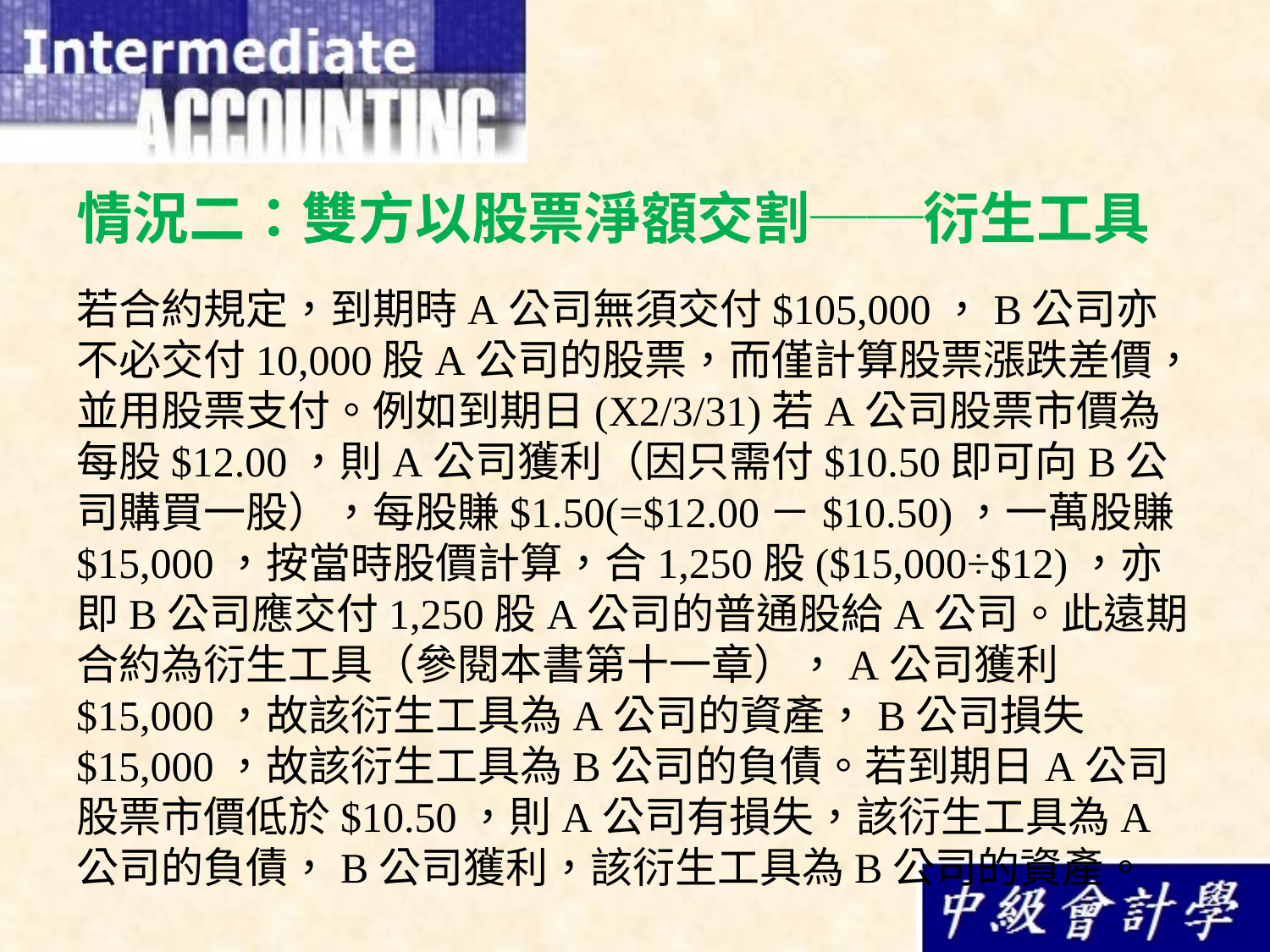

# 情況二：雙方以股票淨額交割──衍生工具
若合約規定，到期時A公司無須交付$105,000，B公司亦不必交付10,000股A公司的股票，而僅計算股票漲跌差價，並用股票支付。例如到期日(X2/3/31)若A公司股票市價為每股$12.00，則A公司獲利（因只需付$10.50即可向B公司購買一股），每股賺$1.50(=$12.00－$10.50)，一萬股賺$15,000，按當時股價計算，合1,250股($15,000÷$12)，亦即B公司應交付1,250股A公司的普通股給A公司。此遠期合約為衍生工具（參閱本書第十一章），A公司獲利$15,000，故該衍生工具為A公司的資產，B公司損失$15,000，故該衍生工具為B公司的負債。若到期日A公司股票市價低於$10.50，則A公司有損失，該衍生工具為A公司的負債，B公司獲利，該衍生工具為B公司的資產。